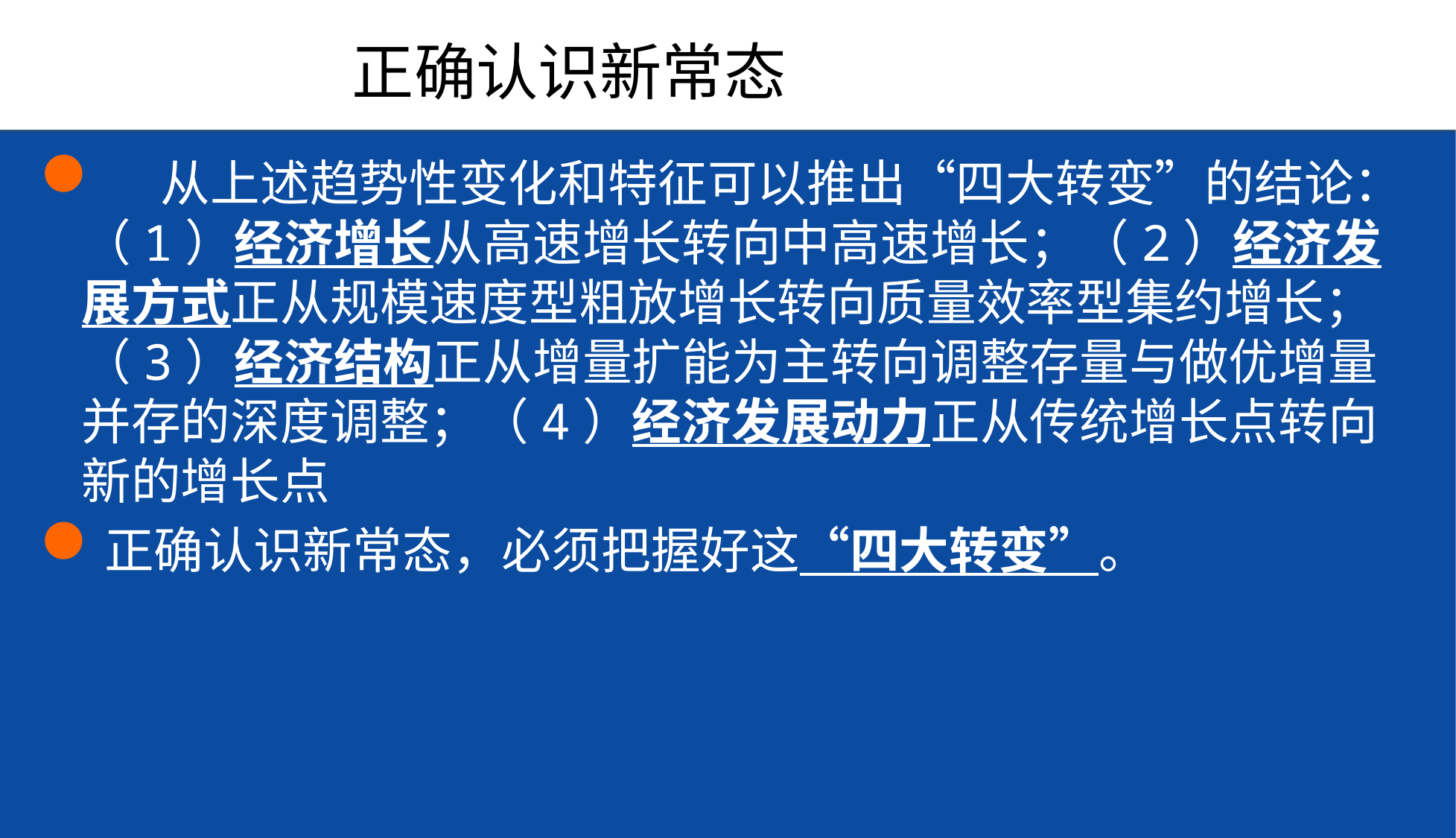

正确认识新常态
    从上述趋势性变化和特征可以推出“四大转变”的结论：（1）经济增长从高速增长转向中高速增长；（2）经济发展方式正从规模速度型粗放增长转向质量效率型集约增长；（3）经济结构正从增量扩能为主转向调整存量与做优增量并存的深度调整；（4）经济发展动力正从传统增长点转向新的增长点
正确认识新常态，必须把握好这“四大转变”。